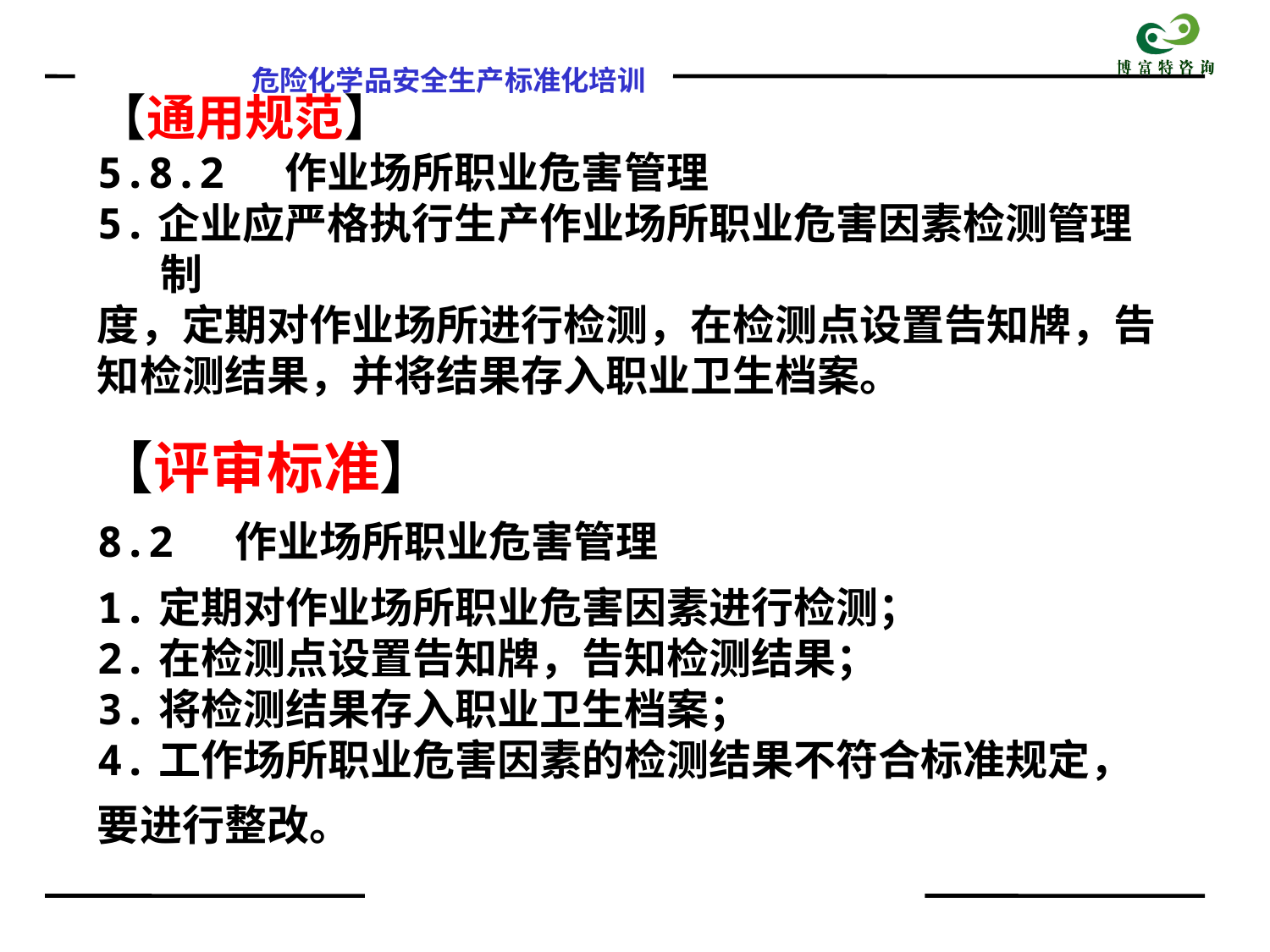

【通用规范】
5.8.2  作业场所职业危害管理
5.企业应严格执行生产作业场所职业危害因素检测管理制
度，定期对作业场所进行检测，在检测点设置告知牌，告
知检测结果，并将结果存入职业卫生档案。
【评审标准】
8.2  作业场所职业危害管理
1.定期对作业场所职业危害因素进行检测；
2.在检测点设置告知牌，告知检测结果；
3.将检测结果存入职业卫生档案；
4.工作场所职业危害因素的检测结果不符合标准规定，要进行整改。